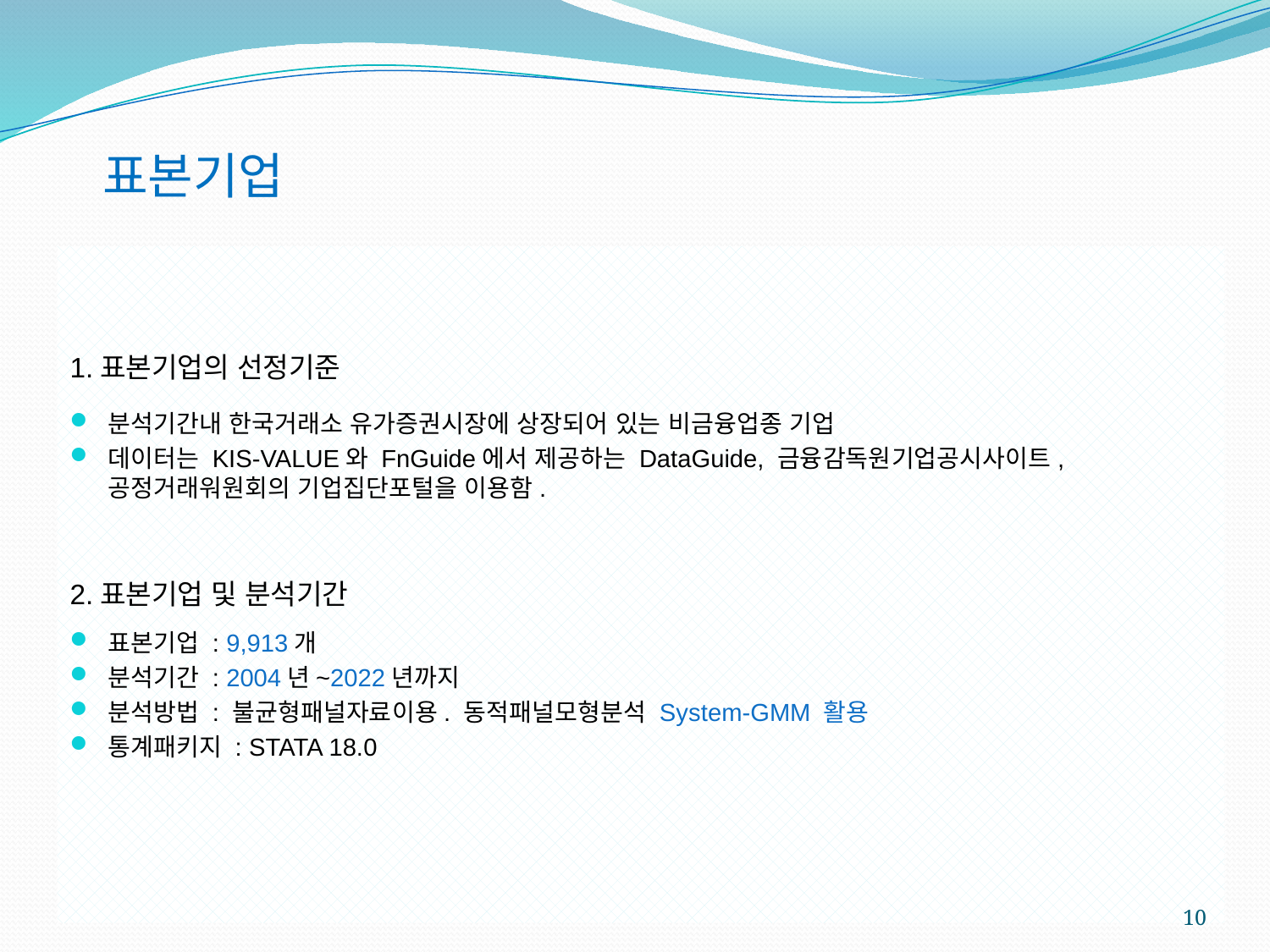

# 표본기업

1.표본기업의 선정기준

분석기간내 한국거래소 유가증권시장에 상장되어 있는 비금융업종 기업
데이터는 KIS-VALUE와 FnGuide에서 제공하는 DataGuide, 금융감독원기업공시사이트, 공정거래워원회의 기업집단포털을 이용함.

2.표본기업 및 분석기간

표본기업 : 9,913개
분석기간 : 2004년~2022년까지
분석방법 : 불균형패널자료이용. 동적패널모형분석 System-GMM 활용
통계패키지 : STATA 18.0

10